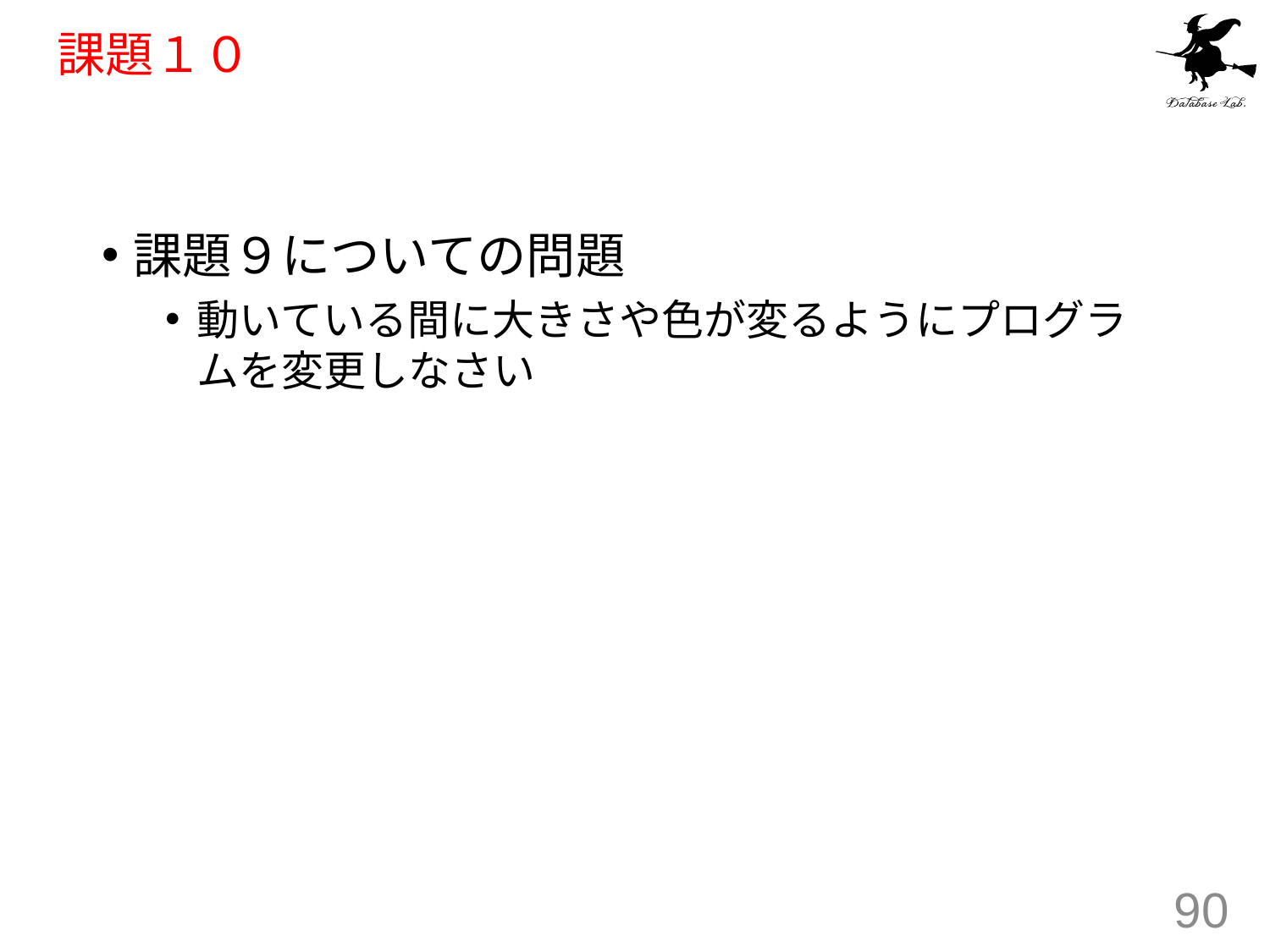

# 課題１０
課題９についての問題
動いている間に大きさや色が変るようにプログラムを変更しなさい

90